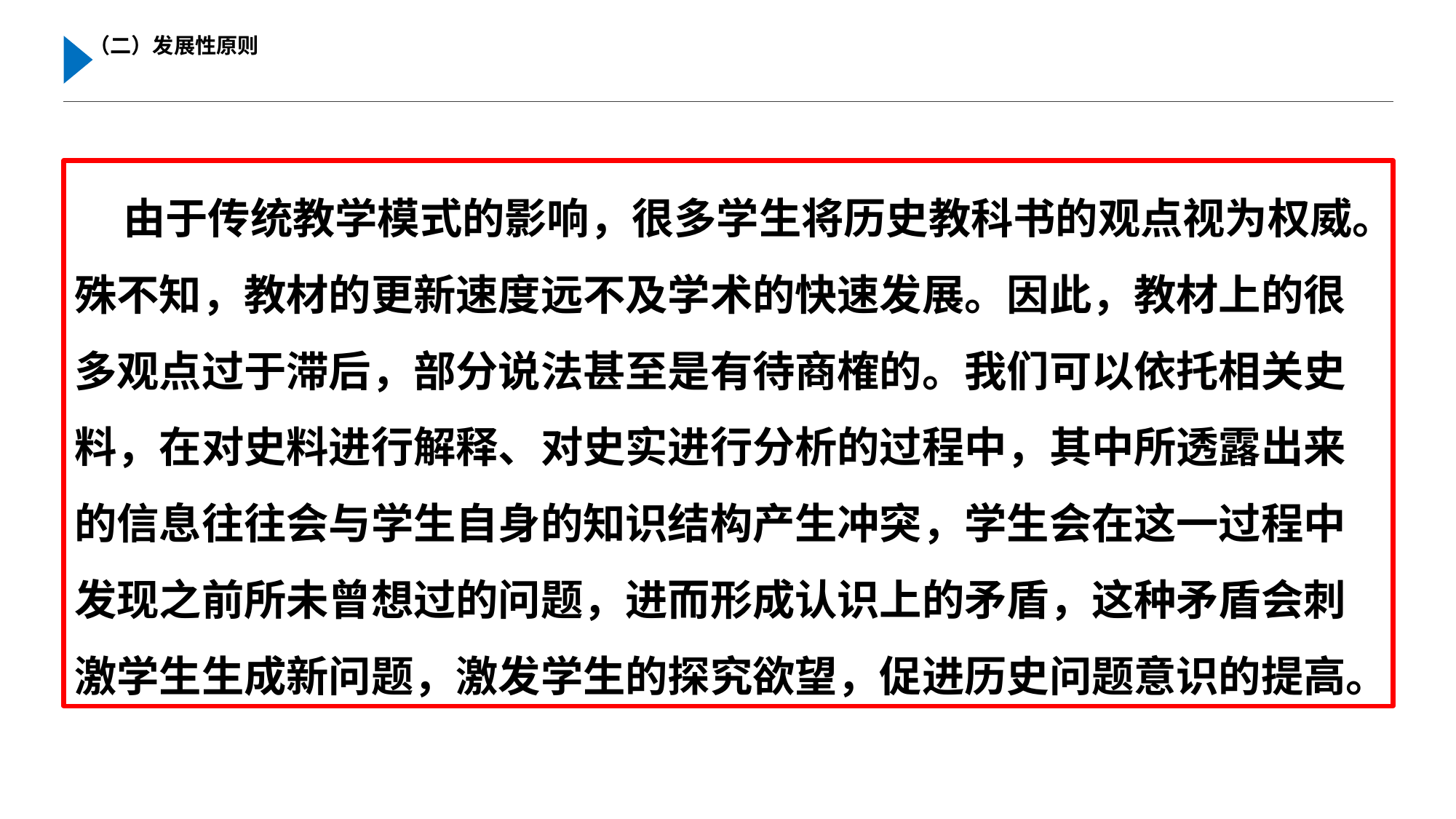

（二）发展性原则

    由于传统教学模式的影响，很多学生将历史教科书的观点视为权威。殊不知，教材的更新速度远不及学术的快速发展。因此，教材上的很多观点过于滞后，部分说法甚至是有待商榷的。我们可以依托相关史料，在对史料进行解释、对史实进行分析的过程中，其中所透露出来的信息往往会与学生自身的知识结构产生冲突，学生会在这一过程中发现之前所未曾想过的问题，进而形成认识上的矛盾，这种矛盾会刺激学生生成新问题，激发学生的探究欲望，促进历史问题意识的提高。